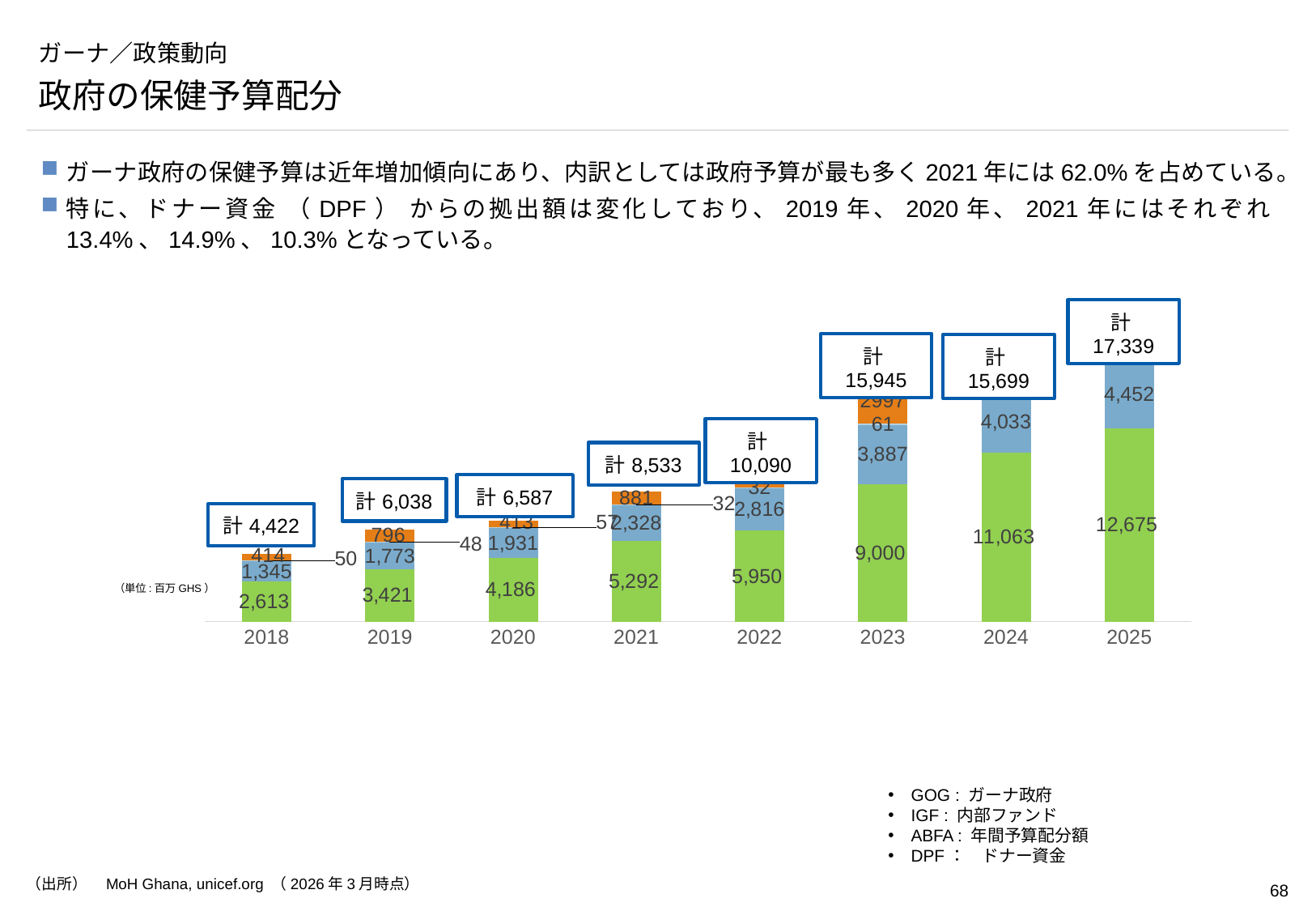

# ガーナ／政策動向
政府の保健予算配分
ガーナ政府の保健予算は近年増加傾向にあり、内訳としては政府予算が最も多く2021年には62.0%を占めている。
特に、ドナー資金 （DPF） からの拠出額は変化しており、2019年、2020年、2021年にはそれぞれ13.4%、14.9%、10.3%となっている。

### Chart

| Category | GoG | IGF | ABFA | DPF |
|---|---|---|---|---|
| 2018 | 2613.0 | 1345.0 | 50.0 | 414.0 |
| 2019 | 3421.0 | 1773.0 | 48.0 | 796.0 |
| 2020 | 4186.0 | 1931.0 | 57.0 | 413.0 |
| 2021 | 5292.0 | 2328.0 | 32.0 | 881.0 |
| 2022 | 5950.0 | 2816.0 | 32.0 | 1292.0 |
| 2023 | 9000.0 | 3887.0 | 61.0 | 2997.0 |
| 2024 | 11063.0 | 4033.0 | 0.0 | 603.0 |
| 2025 | 12675.0 | 4452.0 | 212.0 | 0.0 |

### Chart

| Category |
|---|
（単位:百万GHS）

GOG : ガーナ政府
IGF : 内部ファンド
ABFA : 年間予算配分額
DPF：　ドナー資金
（出所）　MoH Ghana, unicef.org （2026年3月時点）